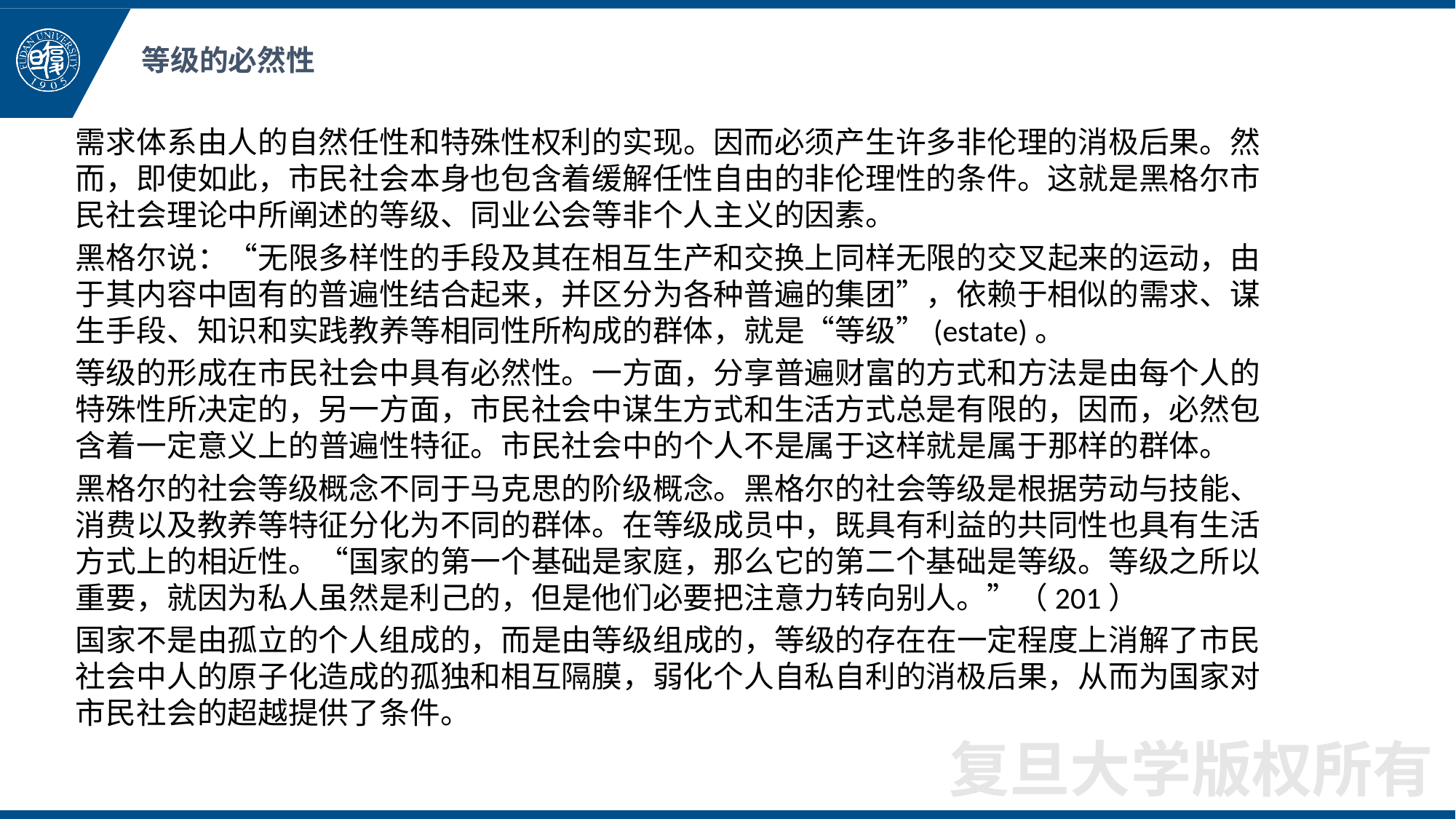

# 等级的必然性
需求体系由人的自然任性和特殊性权利的实现。因而必须产生许多非伦理的消极后果。然而，即使如此，市民社会本身也包含着缓解任性自由的非伦理性的条件。这就是黑格尔市民社会理论中所阐述的等级、同业公会等非个人主义的因素。
黑格尔说：“无限多样性的手段及其在相互生产和交换上同样无限的交叉起来的运动，由于其内容中固有的普遍性结合起来，并区分为各种普遍的集团”，依赖于相似的需求、谋生手段、知识和实践教养等相同性所构成的群体，就是“等级”(estate)。
等级的形成在市民社会中具有必然性。一方面，分享普遍财富的方式和方法是由每个人的特殊性所决定的，另一方面，市民社会中谋生方式和生活方式总是有限的，因而，必然包含着一定意义上的普遍性特征。市民社会中的个人不是属于这样就是属于那样的群体。
黑格尔的社会等级概念不同于马克思的阶级概念。黑格尔的社会等级是根据劳动与技能、消费以及教养等特征分化为不同的群体。在等级成员中，既具有利益的共同性也具有生活方式上的相近性。“国家的第一个基础是家庭，那么它的第二个基础是等级。等级之所以重要，就因为私人虽然是利己的，但是他们必要把注意力转向别人。”（201）
国家不是由孤立的个人组成的，而是由等级组成的，等级的存在在一定程度上消解了市民社会中人的原子化造成的孤独和相互隔膜，弱化个人自私自利的消极后果，从而为国家对市民社会的超越提供了条件。